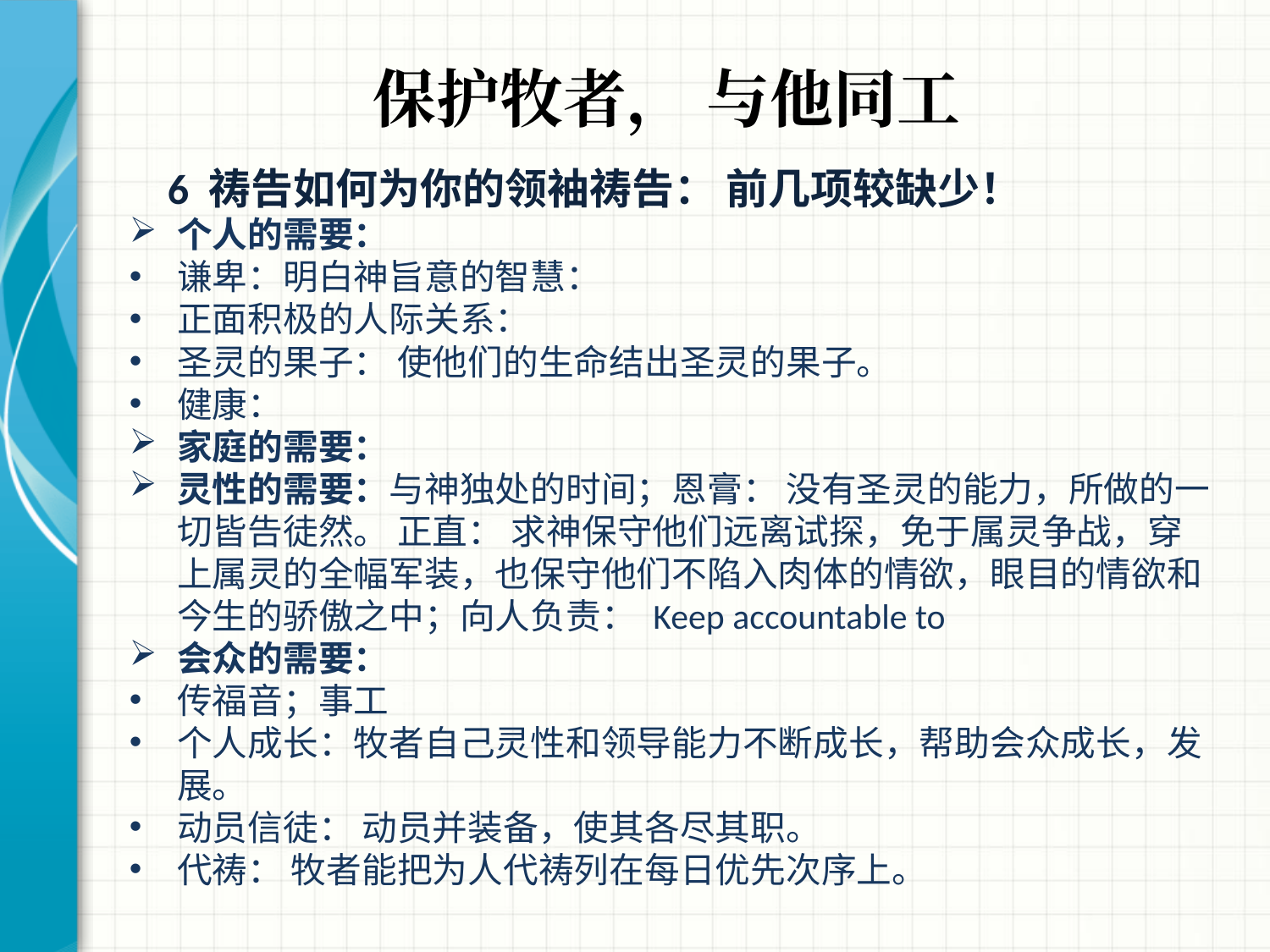

# 保护牧者， 与他同工

    6 祷告如何为你的领袖祷告： 前几项较缺少！
个人的需要：
谦卑：明白神旨意的智慧：
正面积极的人际关系：
圣灵的果子： 使他们的生命结出圣灵的果子。
健康：
家庭的需要：
灵性的需要：与神独处的时间；恩膏： 没有圣灵的能力，所做的一切皆告徒然。 正直： 求神保守他们远离试探，免于属灵争战，穿上属灵的全幅军装，也保守他们不陷入肉体的情欲，眼目的情欲和今生的骄傲之中；向人负责： Keep accountable to
会众的需要：
传福音；事工
个人成长：牧者自己灵性和领导能力不断成长，帮助会众成长，发展。
动员信徒： 动员并装备，使其各尽其职。
代祷： 牧者能把为人代祷列在每日优先次序上。